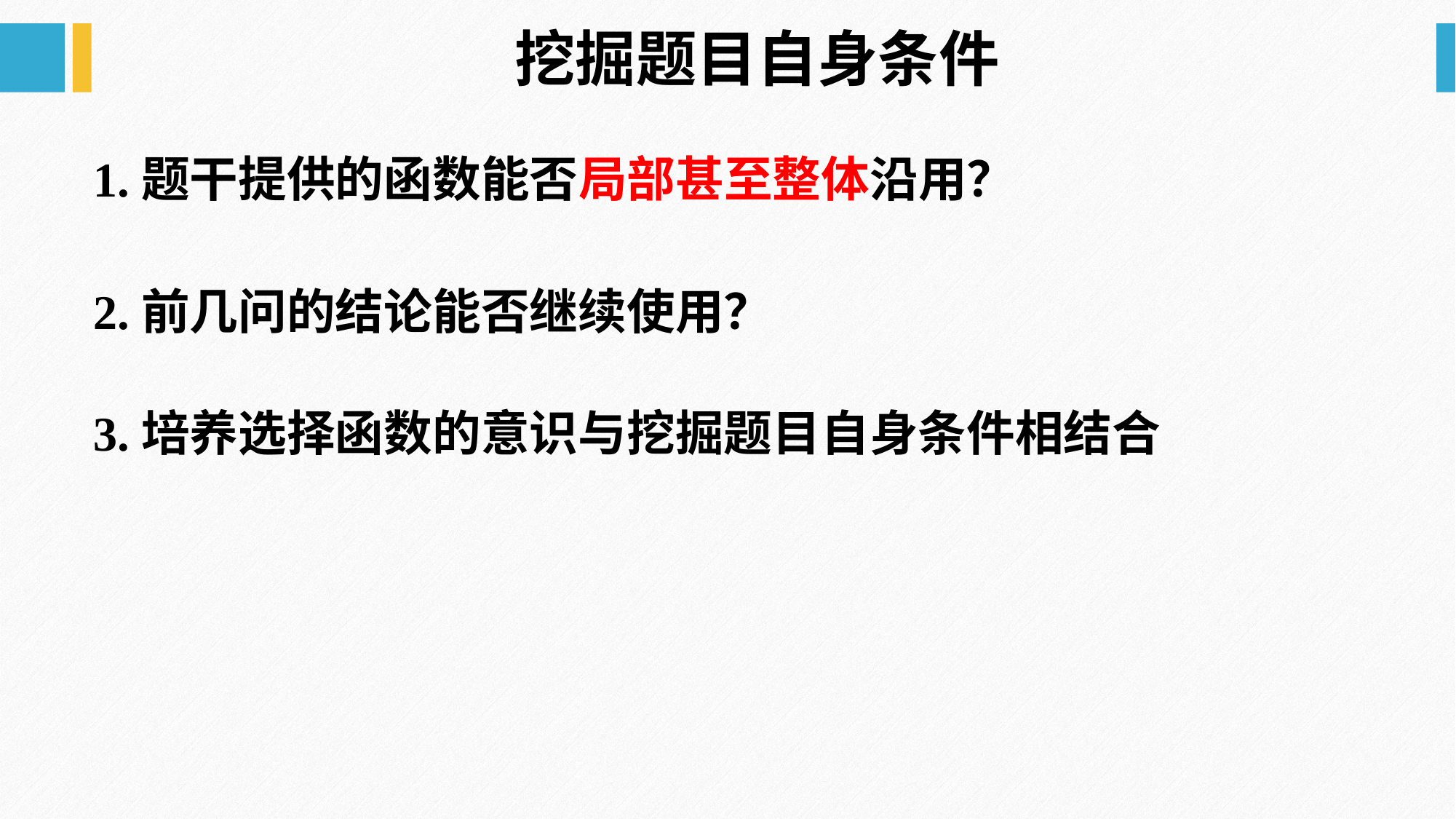

挖掘题目自身条件
1.题干提供的函数能否局部甚至整体沿用？
2.前几问的结论能否继续使用？
3.培养选择函数的意识与挖掘题目自身条件相结合